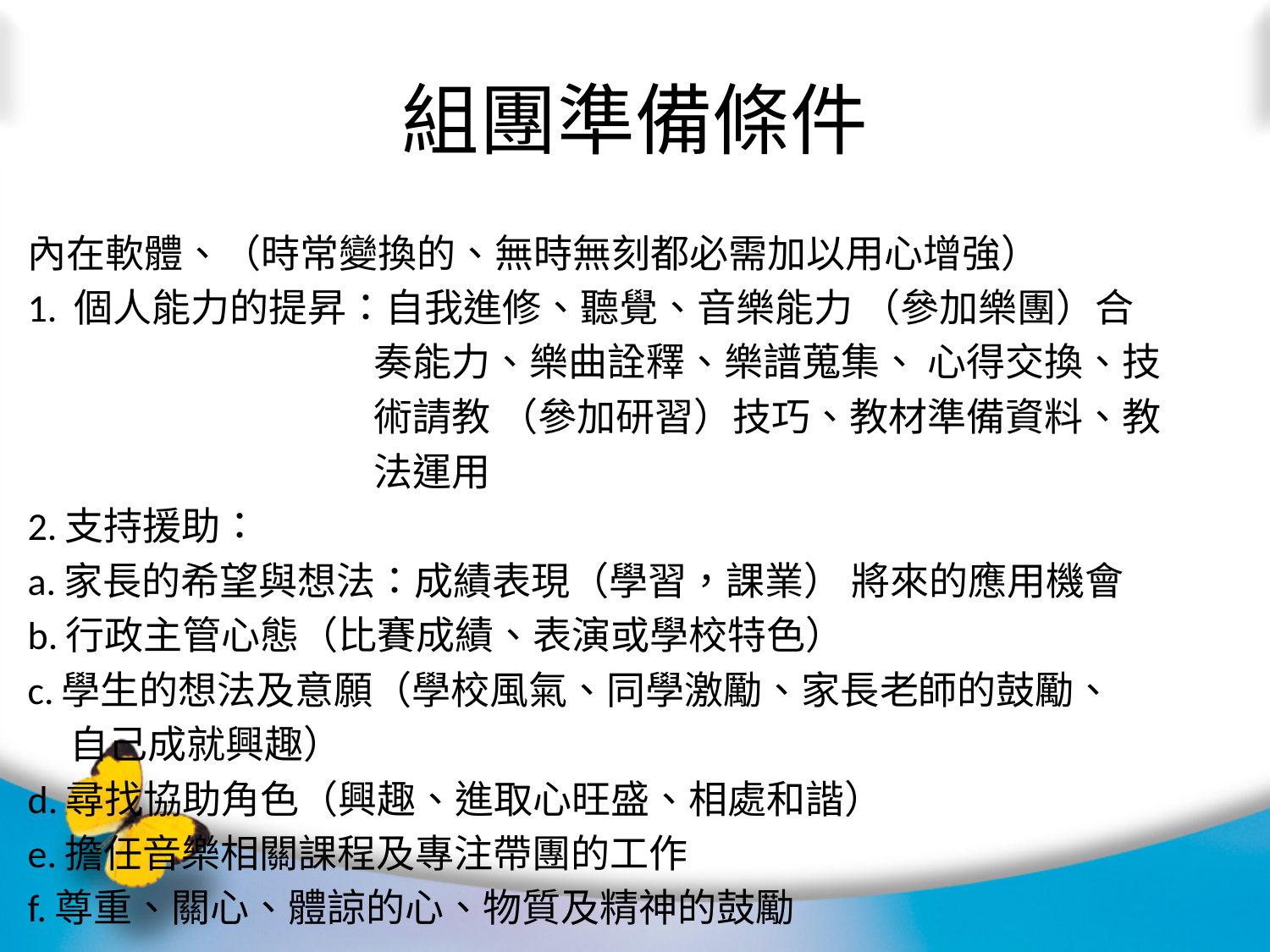

# 組團準備條件
內在軟體、（時常變換的、無時無刻都必需加以用心增強）
1. 個人能力的提昇：自我進修、聽覺、音樂能力 （參加樂團）合
                                       奏能力、樂曲詮釋、樂譜蒐集、 心得交換、技
                                       術請教 （參加研習）技巧、教材準備資料、教
                                       法運用
2.支持援助：
a.家長的希望與想法：成績表現（學習，課業） 將來的應用機會
b.行政主管心態（比賽成績、表演或學校特色）
c.學生的想法及意願（學校風氣、同學激勵、家長老師的鼓勵、
    自己成就興趣）
d.尋找協助角色（興趣、進取心旺盛、相處和諧）
e.擔任音樂相關課程及專注帶團的工作
f.尊重、關心、體諒的心、物質及精神的鼓勵